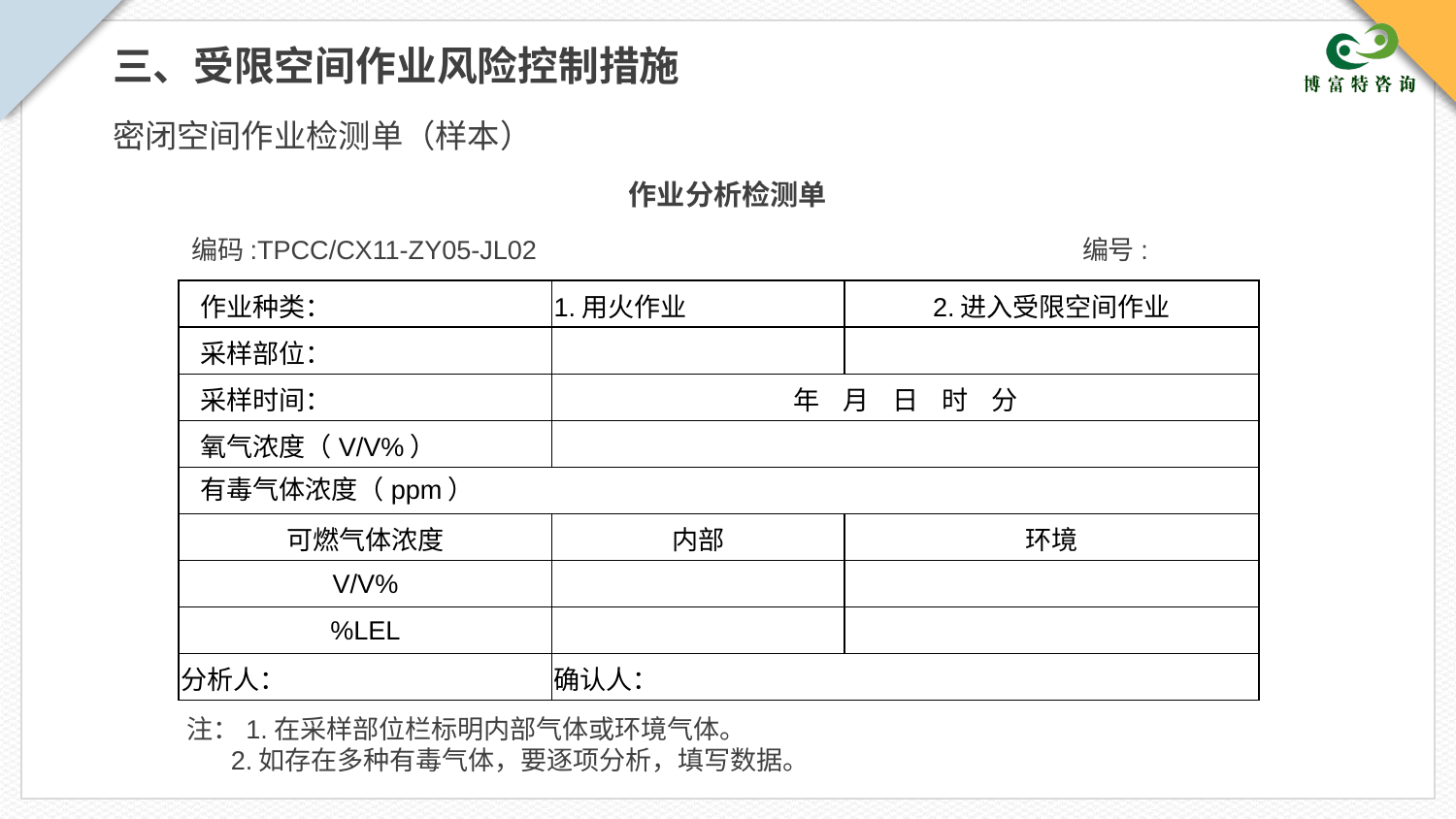

三、受限空间作业风险控制措施
密闭空间作业检测单（样本）
作业分析检测单
编码:TPCC/CX11-ZY05-JL02
编号:
| 作业种类： | 1.用火作业 | 2.进入受限空间作业 |
| --- | --- | --- |
| 采样部位： |  |  |
| 采样时间： | 年 月 日 时 分 |  |
| 氧气浓度（V/V%） |  |  |
| 有毒气体浓度（ppm） |  |  |
| 可燃气体浓度 | 内部 | 环境 |
| V/V% |  |  |
| %LEL |  |  |
| 分析人： | 确认人： |  |
注：1.在采样部位栏标明内部气体或环境气体。
      2.如存在多种有毒气体，要逐项分析，填写数据。